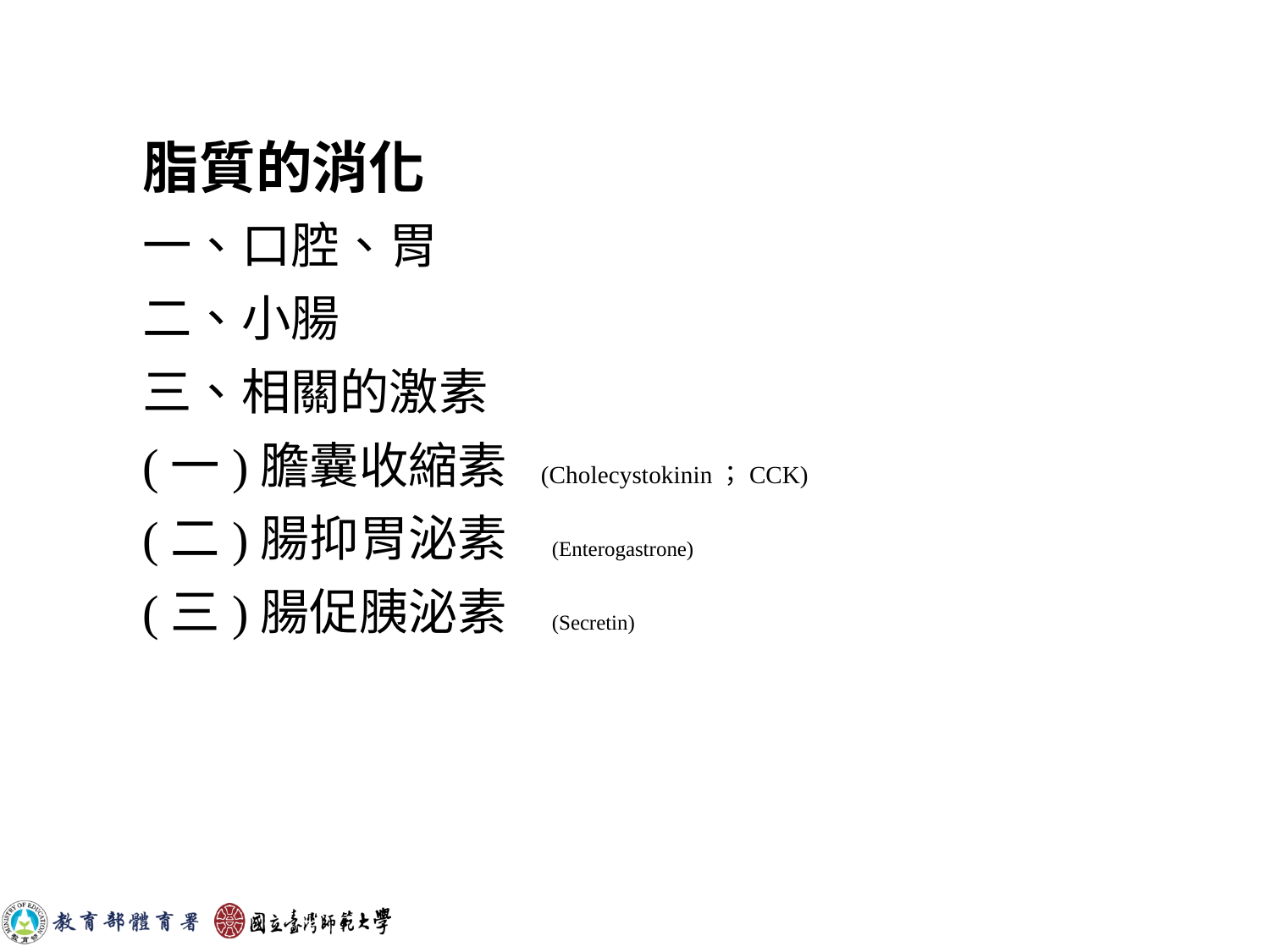

#
脂質的消化
一、口腔、胃
二、小腸
三、相關的激素
(一)膽囊收縮素  (Cholecystokinin；CCK)
(二)腸抑胃泌素   (Enterogastrone)
(三)腸促胰泌素   (Secretin)